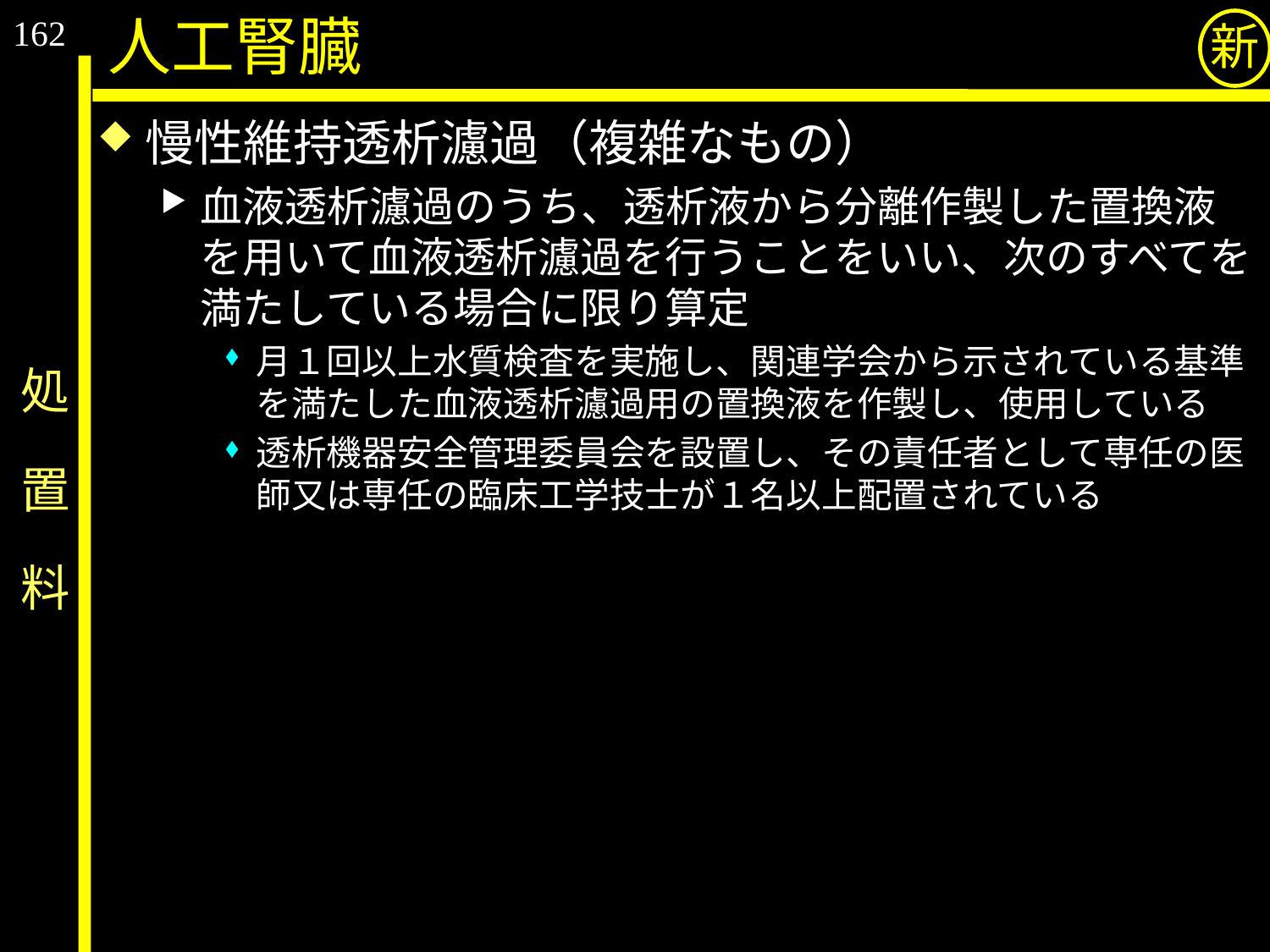

162
人工腎臓
新

慢性維持透析濾過（複雑なもの）
血液透析濾過のうち、透析液から分離作製した置換液を用いて血液透析濾過を行うことをいい、次のすべてを満たしている場合に限り算定
月１回以上水質検査を実施し、関連学会から示されている基準を満たした血液透析濾過用の置換液を作製し、使用している
透析機器安全管理委員会を設置し、その責任者として専任の医師又は専任の臨床工学技士が１名以上配置されている
# 処　置　料